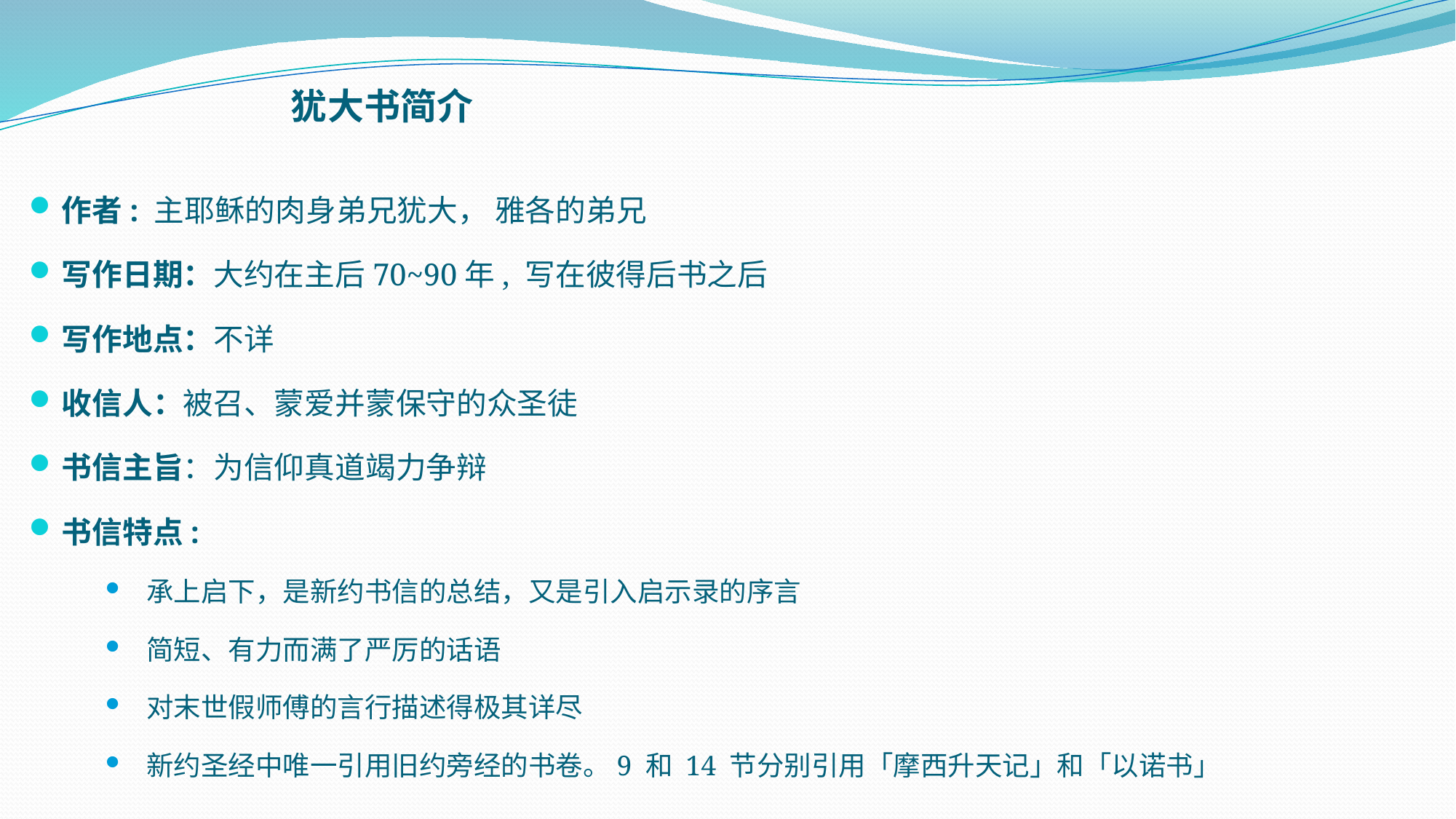

# 犹大书简介
作者: 主耶稣的肉身弟兄犹大， 雅各的弟兄
写作日期：大约在主后70~90年, 写在彼得后书之后
写作地点：不详
收信人：被召、蒙爱并蒙保守的众圣徒
书信主旨：为信仰真道竭力争辩
书信特点:
承上启下，是新约书信的总结，又是引入启示录的序言
简短、有力而满了严厉的话语
对末世假师傅的言行描述得极其详尽
新约圣经中唯一引用旧约旁经的书卷。9 和 14 节分别引用「摩西升天记」和「以诺书」